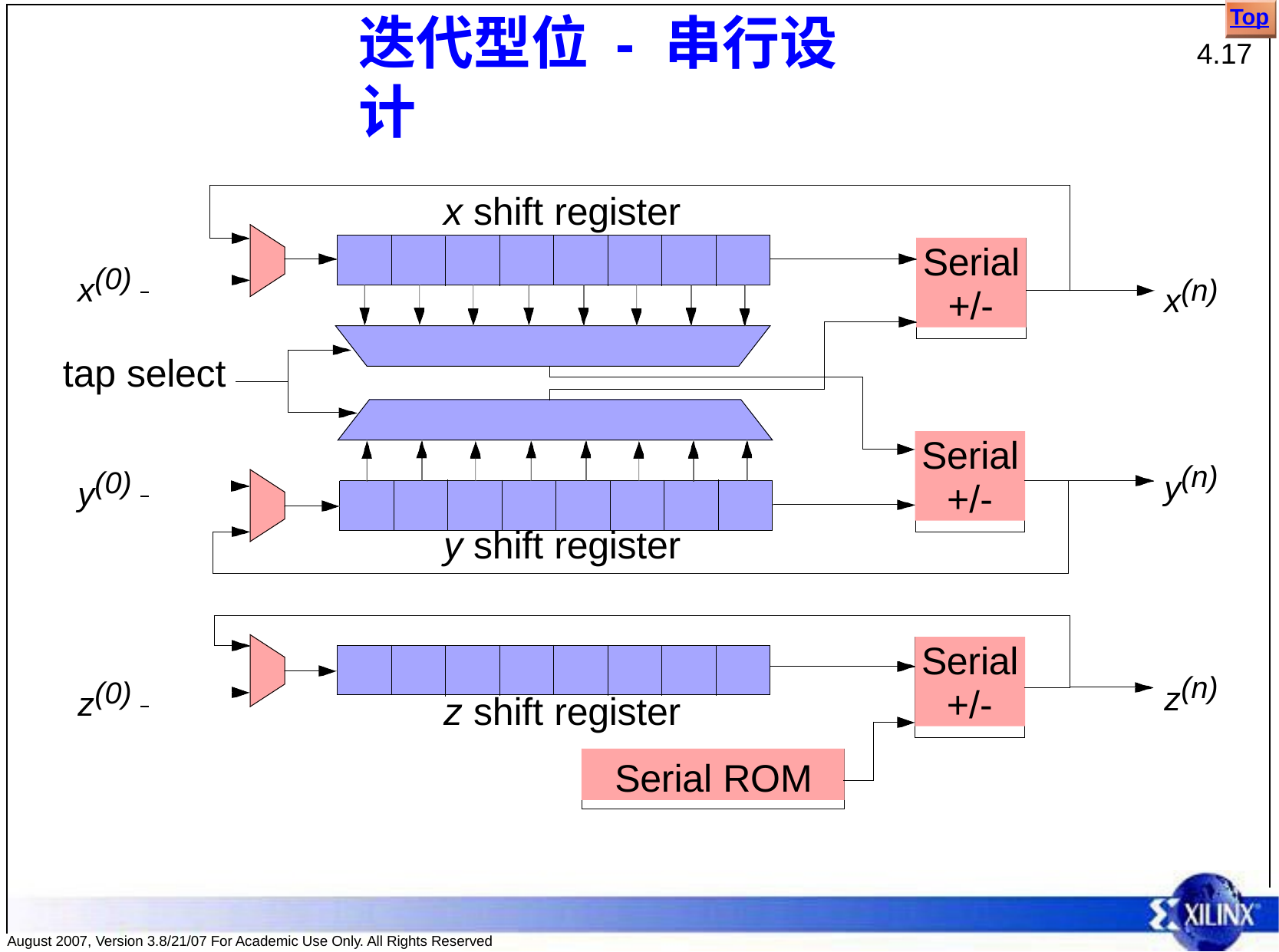

Top
# 迭代型位 - 串行设计
4.17

x shift register

x(0)

Serial
+/-

x(n)

tap select

y(n)
Serial
+/-

y(0)

y shift register

Serial
+/-

z(n)

z(0)

z shift register

Serial ROM

August 2007, Version 3.8/21/07 For Academic Use Only. All Rights Reserved